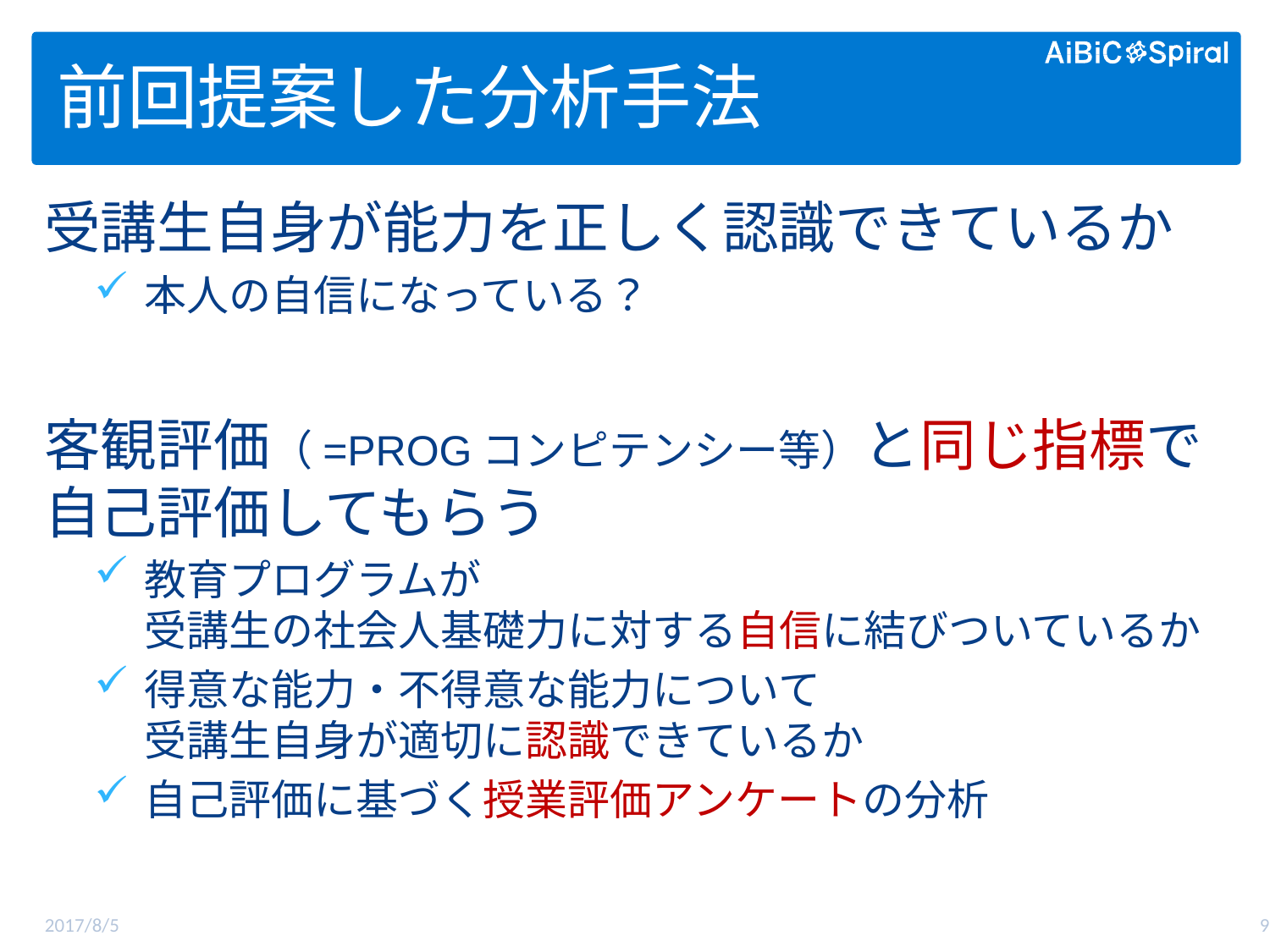

# 前回提案した分析手法
受講生自身が能力を正しく認識できているか
本人の自信になっている？

客観評価（=PROGコンピテンシー等）と同じ指標で
自己評価してもらう
教育プログラムが
受講生の社会人基礎力に対する自信に結びついているか
得意な能力・不得意な能力について
受講生自身が適切に認識できているか
自己評価に基づく授業評価アンケートの分析